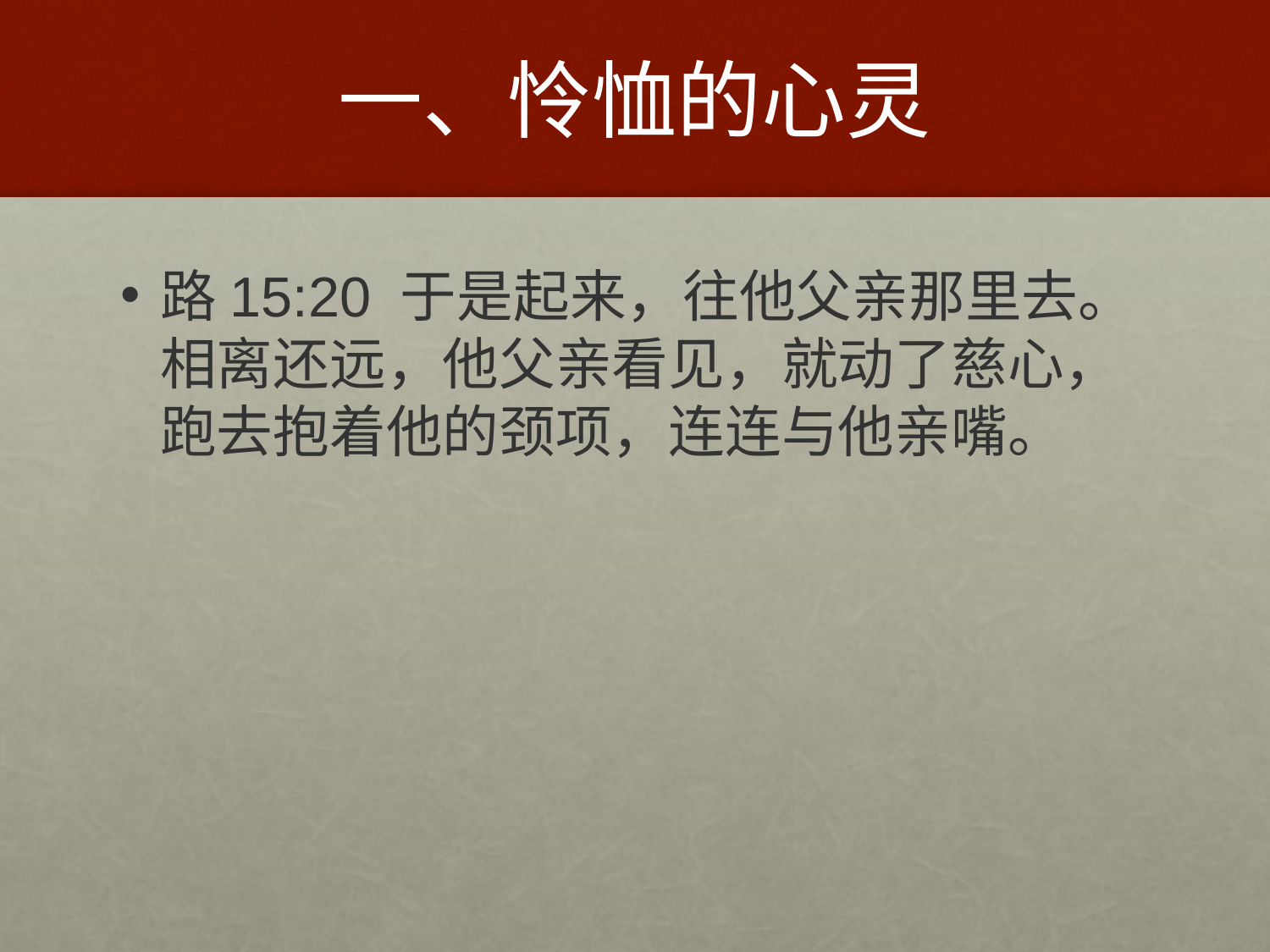

# 一、怜恤的心灵
路15:20 于是起来，往他父亲那里去。相离还远，他父亲看见，就动了慈心，跑去抱着他的颈项，连连与他亲嘴。